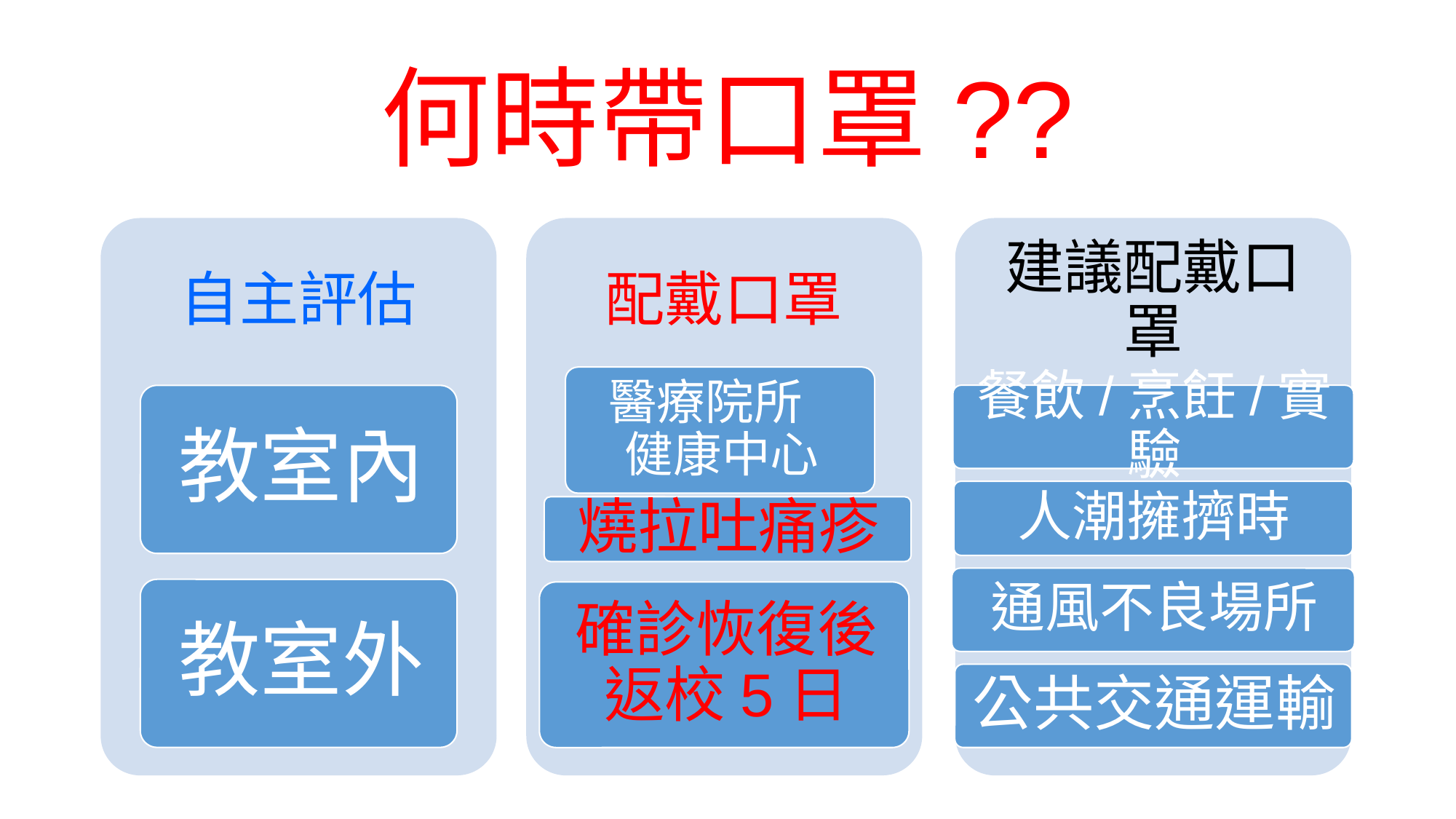

# 何時帶口罩??
自主評估
教室內
教室外
配戴口罩
醫療院所    健康中心
燒拉吐痛疹
確診恢復後返校5日
建議配戴口罩
餐飲/烹飪/實驗
人潮擁擠時
通風不良場所
公共交通運輸